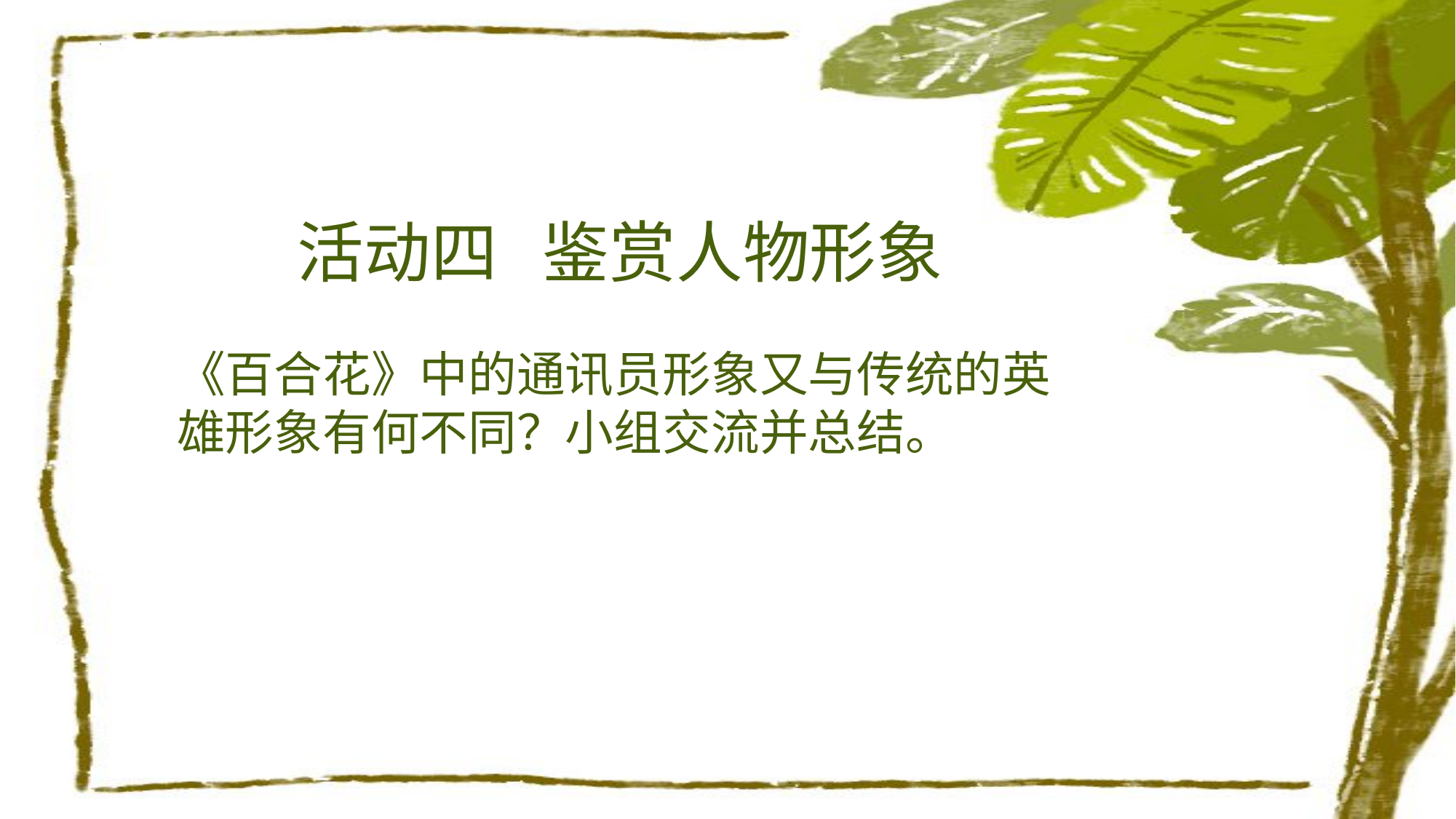

活动四   鉴赏人物形象

《百合花》中的通讯员形象又与传统的英雄形象有何不同？小组交流并总结。